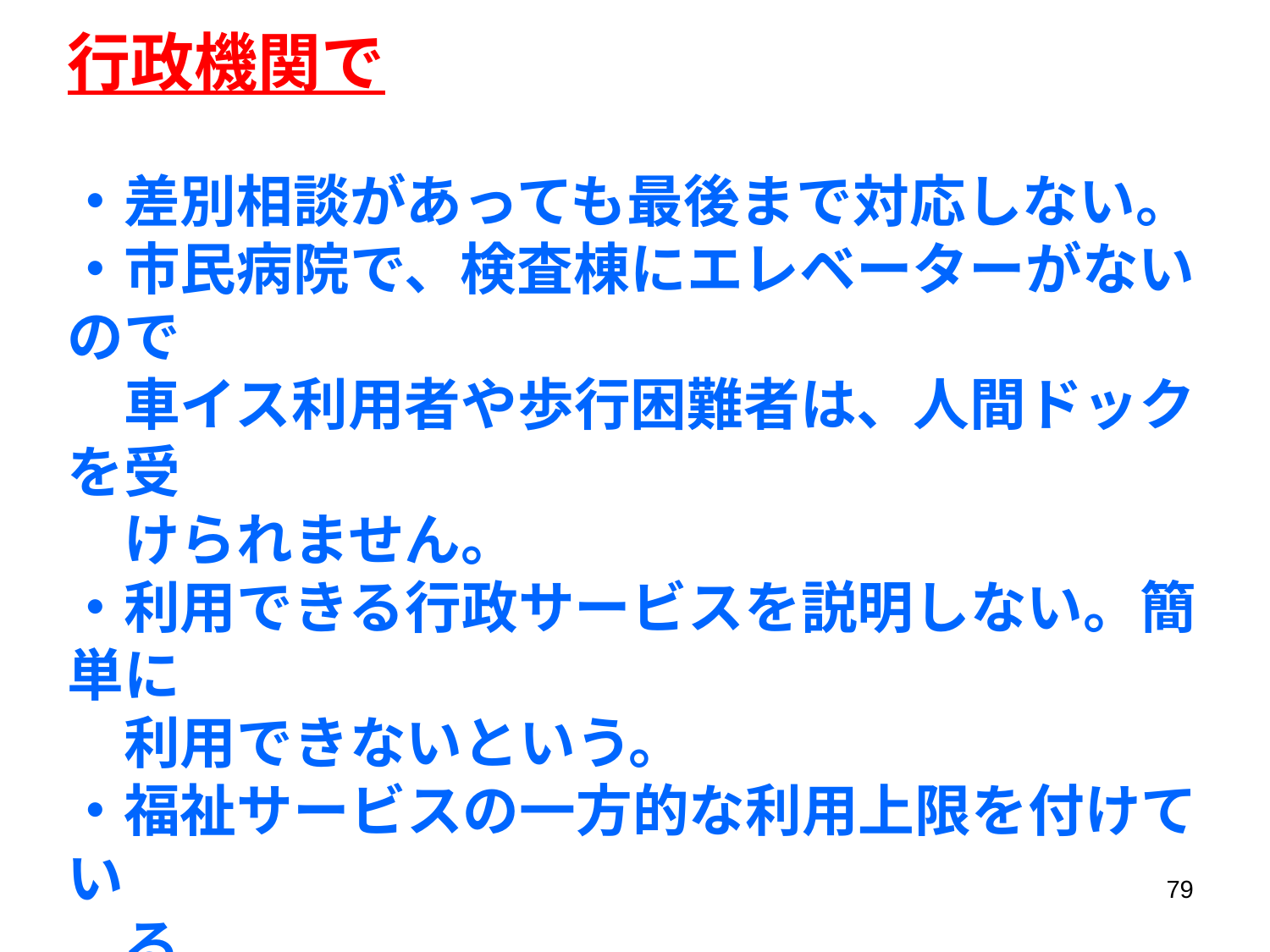

行政機関で

・差別相談があっても最後まで対応しない。
・市民病院で、検査棟にエレベーターがないので
　車イス利用者や歩行困難者は、人間ドックを受
　けられません。
・利用できる行政サービスを説明しない。簡単に
　利用できないという。
・福祉サービスの一方的な利用上限を付けてい
　る。

などなど
79